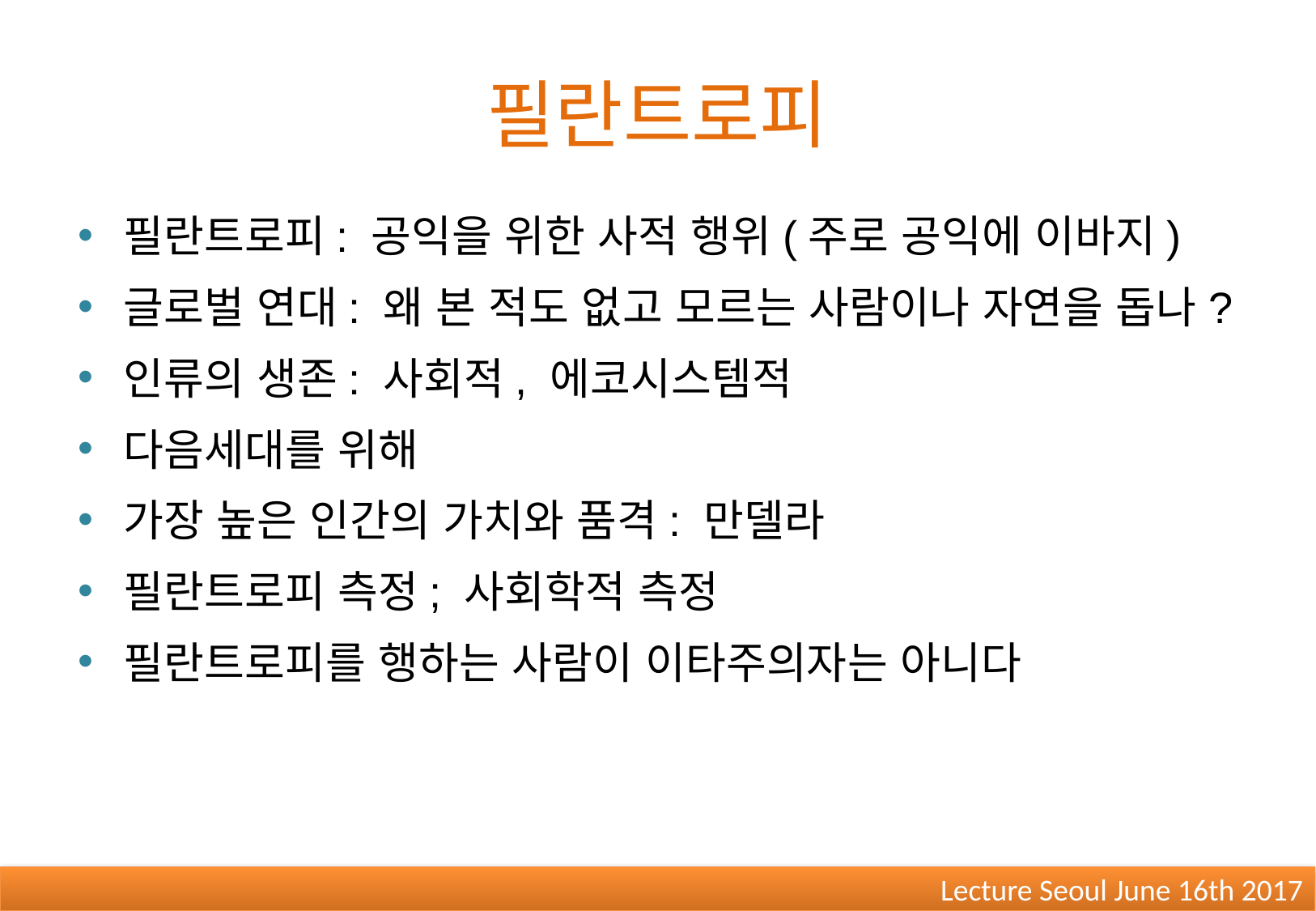

# 필란트로피
필란트로피: 공익을 위한 사적 행위(주로 공익에 이바지)
글로벌 연대: 왜 본 적도 없고 모르는 사람이나 자연을 돕나?
인류의 생존: 사회적, 에코시스템적
다음세대를 위해
가장 높은 인간의 가치와 품격: 만델라
필란트로피 측정; 사회학적 측정
필란트로피를 행하는 사람이 이타주의자는 아니다